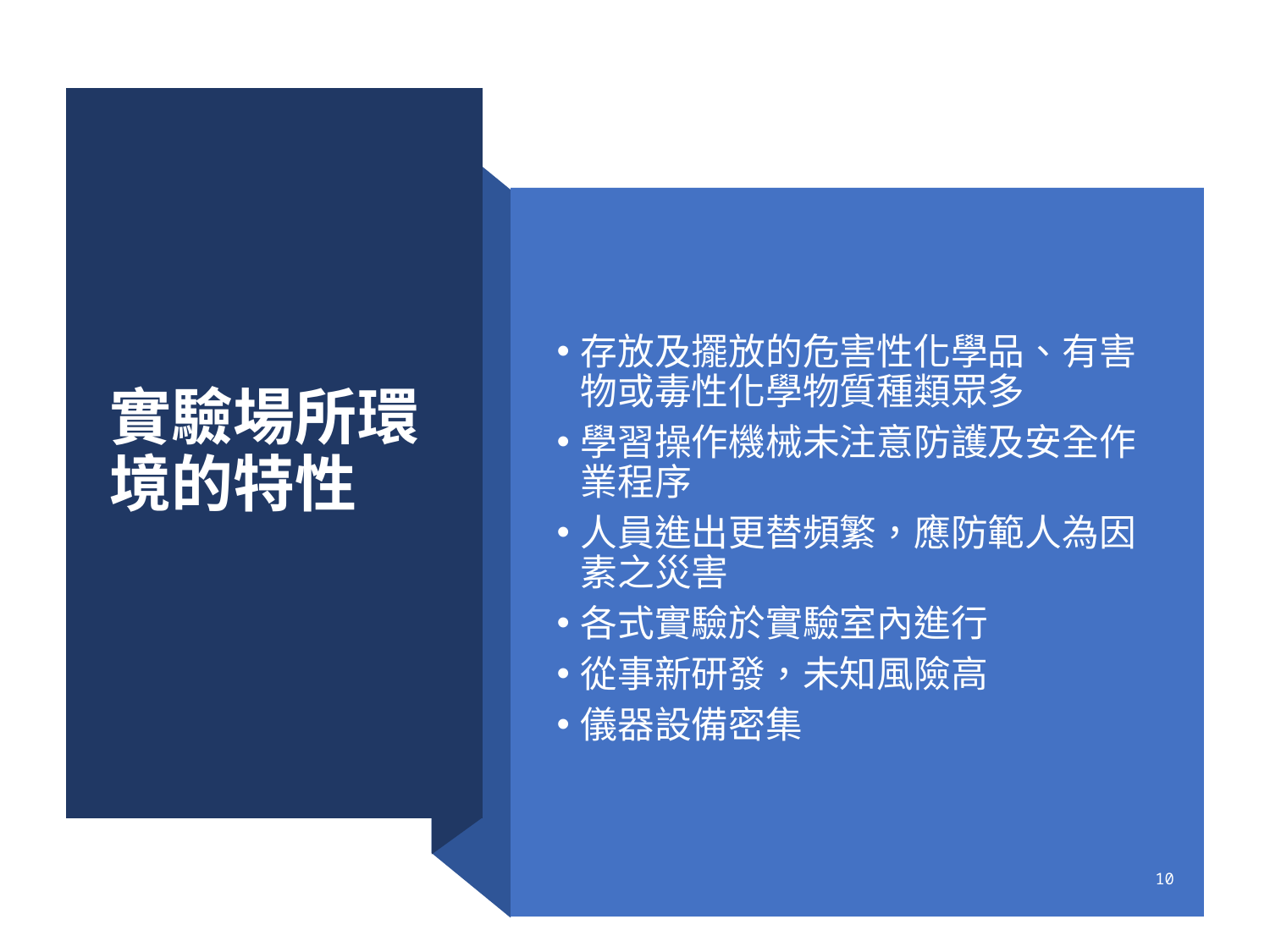

# 實驗場所環境的特性

存放及擺放的危害性化學品、有害物或毒性化學物質種類眾多
學習操作機械未注意防護及安全作業程序
人員進出更替頻繁，應防範人為因素之災害
各式實驗於實驗室內進行
從事新研發，未知風險高
儀器設備密集
10